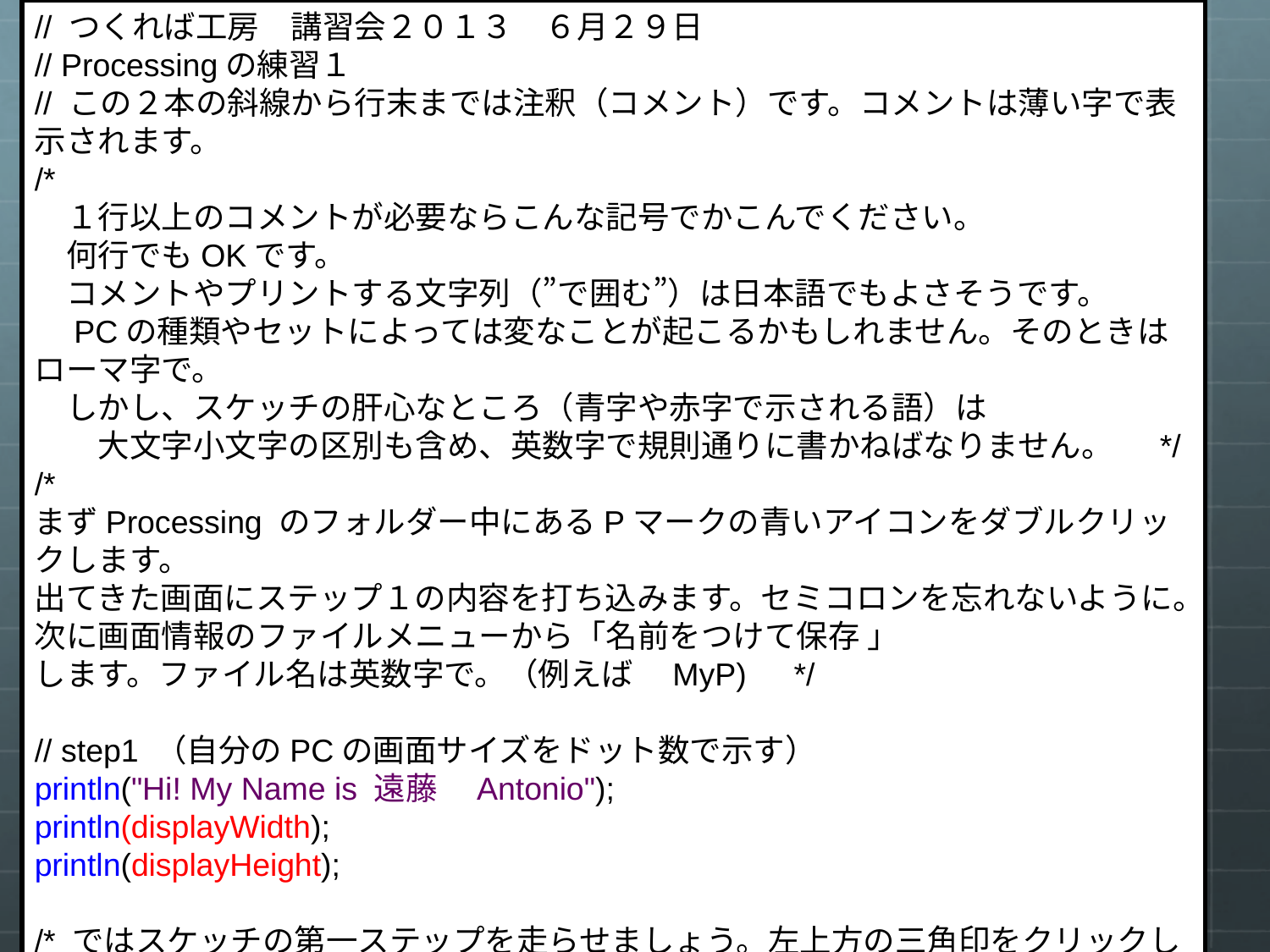

// つくれば工房　講習会２０１３　６月２９日
// Processingの練習１
// この２本の斜線から行末までは注釈（コメント）です。コメントは薄い字で表示されます。
/*
　１行以上のコメントが必要ならこんな記号でかこんでください。
　何行でもOKです。
　コメントやプリントする文字列（”で囲む”）は日本語でもよさそうです。
　PCの種類やセットによっては変なことが起こるかもしれません。そのときはローマ字で。
　しかし、スケッチの肝心なところ（青字や赤字で示される語）は
　　大文字小文字の区別も含め、英数字で規則通りに書かねばなりません。　 */
/*
まずProcessing のフォルダー中にあるPマークの青いアイコンをダブルクリックします。
出てきた画面にステップ１の内容を打ち込みます。セミコロンを忘れないように。
次に画面情報のファイルメニューから「名前をつけて保存 」
します。ファイル名は英数字で。（例えば　MyP)　*/

// step1 （自分のPCの画面サイズをドット数で示す）
println("Hi! My Name is 遠藤　Antonio");
println(displayWidth);
println(displayHeight);

/* ではスケッチの第一ステップを走らせましょう。左上方の三角印をクリックします。
画面の一番下の黒いエリアに文字が表示されるはずです。
*/